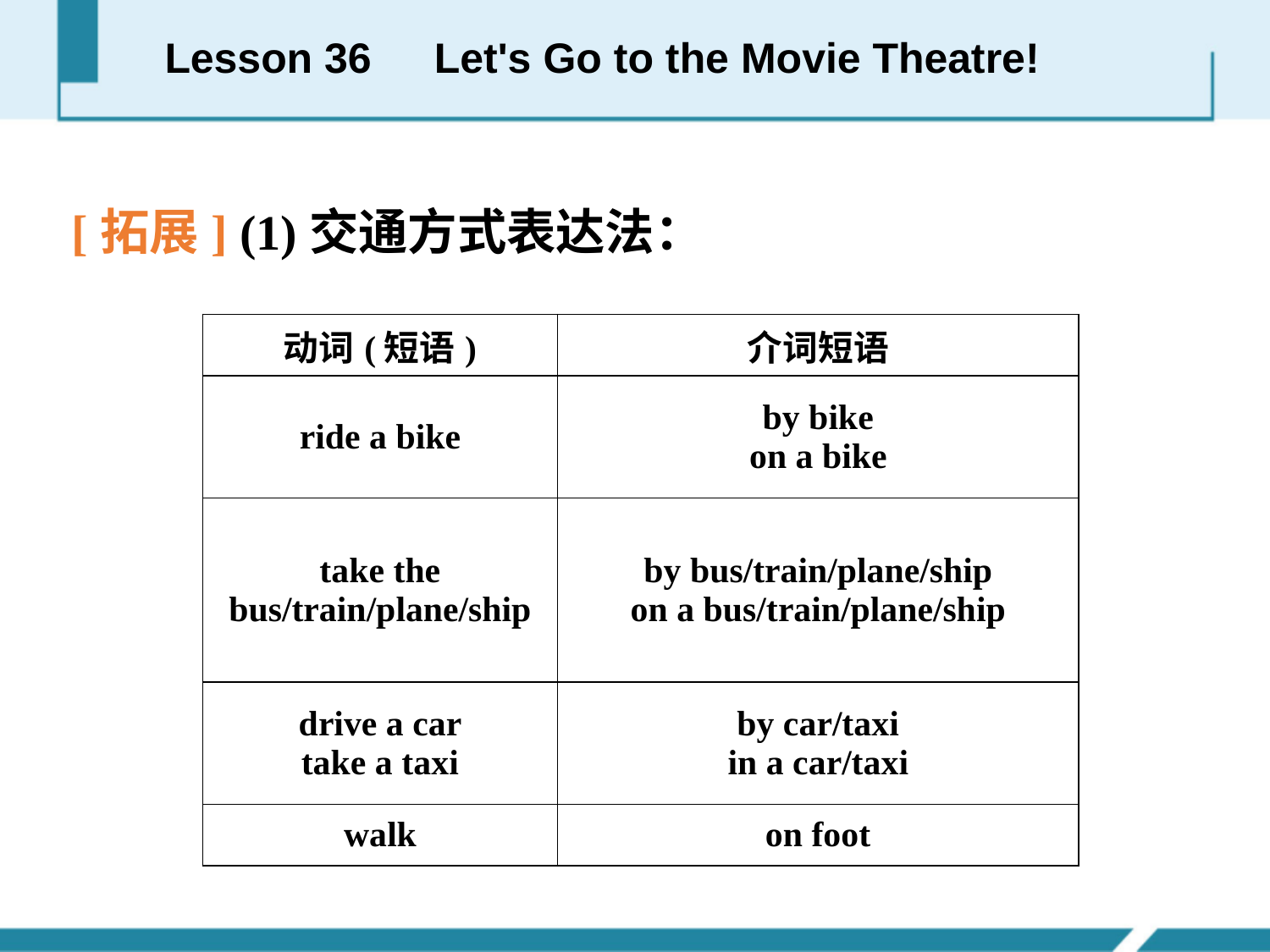

Lesson 36　Let's Go to the Movie Theatre!
[拓展] (1)交通方式表达法：
| 动词(短语) | 介词短语 |
| --- | --- |
| ride a bike | by bike on a bike |
| take the bus/train/plane/ship | by bus/train/plane/ship on a bus/train/plane/ship |
| drive a car take a taxi | by car/taxi in a car/taxi |
| walk | on foot |